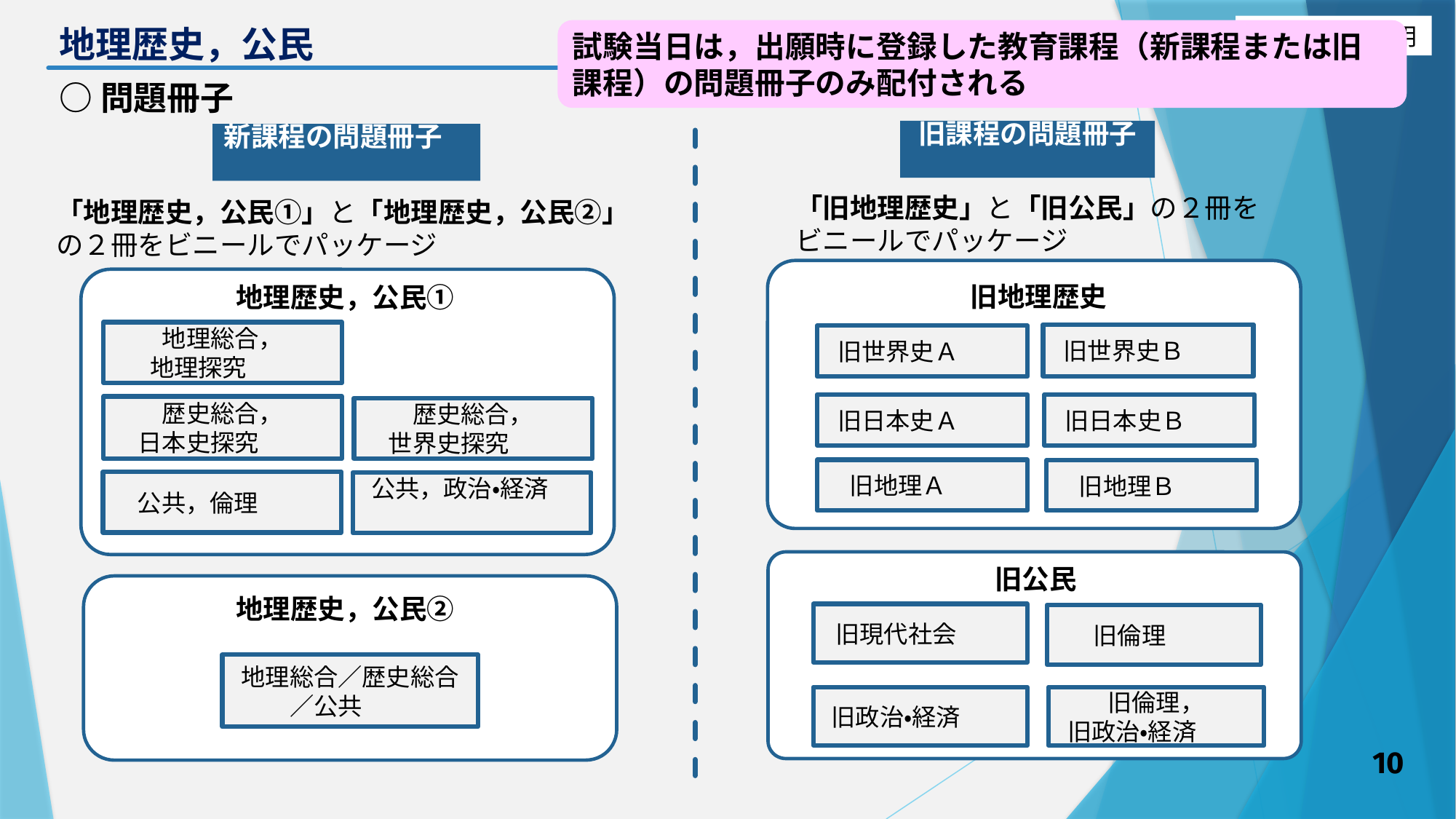

# 地理歴史，公民
試験当日は，出願時に登録した教育課程（新課程または旧課程）の問題冊子のみ配付される
○問題冊子
旧課程の問題冊子
新課程の問題冊子
「旧地理歴史」と「旧公民」の２冊を
ビニールでパッケージ
「地理歴史，公民①」と「地理歴史，公民②」の２冊をビニールでパッケージ

旧地理歴史
地理歴史，公民①
地理総合，
地理探究
歴史総合，
日本史探究
歴史総合，
世界史探究
公共，倫理
公共，政治・経済
旧世界史Ｂ
旧世界史Ａ
旧日本史Ａ
旧日本史Ｂ
旧地理Ａ
旧地理Ｂ

旧公民

地理歴史，公民②
地理総合／歴史総合／公共
旧現代社会
旧倫理
旧政治・経済
旧倫理，
旧政治・経済
10